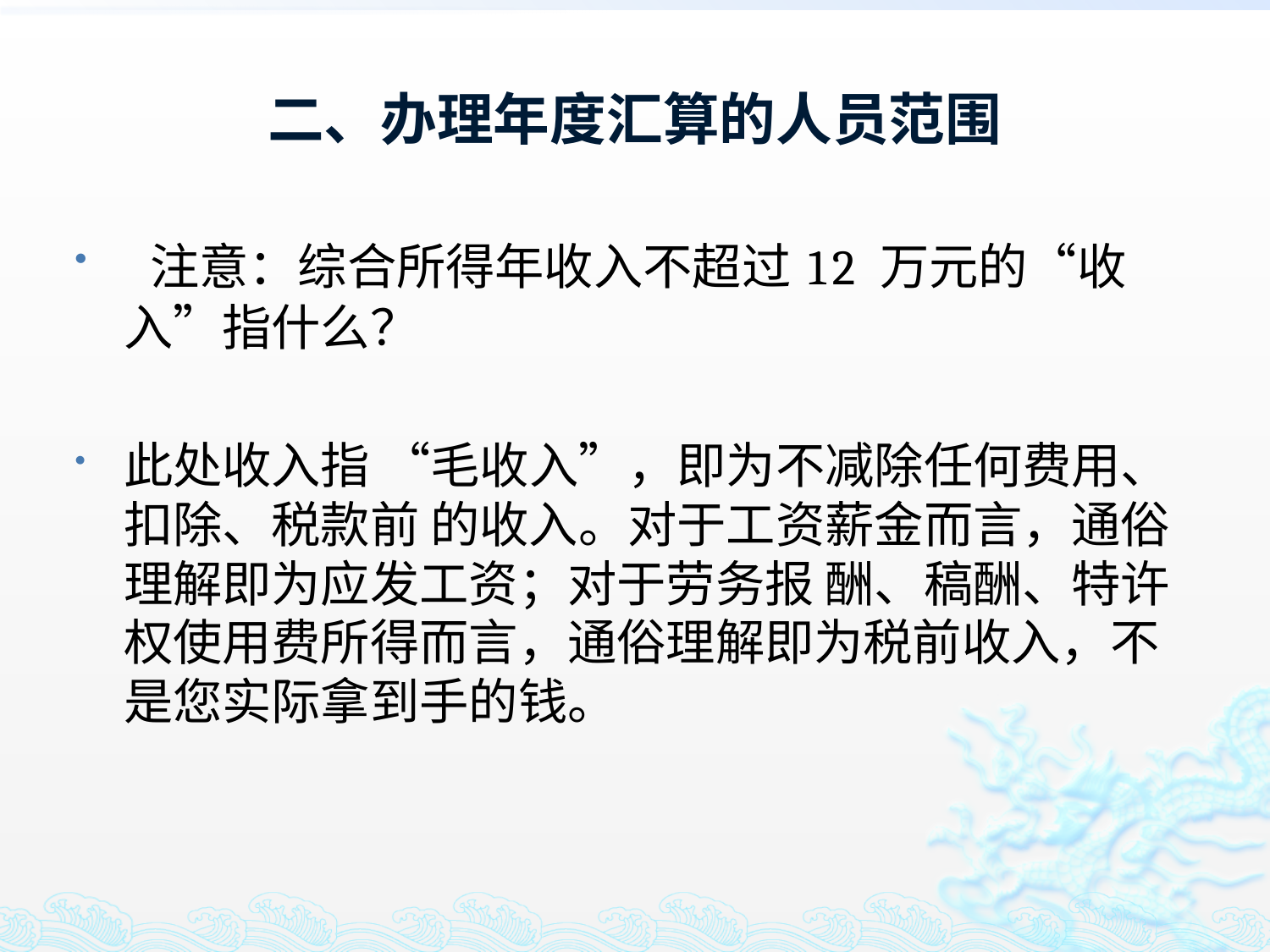

# 二、办理年度汇算的人员范围
 注意：综合所得年收入不超过12 万元的“收入”指什么？

此处收入指 “毛收入”，即为不减除任何费用、扣除、税款前 的收入。对于工资薪金而言，通俗理解即为应发工资；对于劳务报 酬、稿酬、特许权使用费所得而言，通俗理解即为税前收入，不是您实际拿到手的钱。